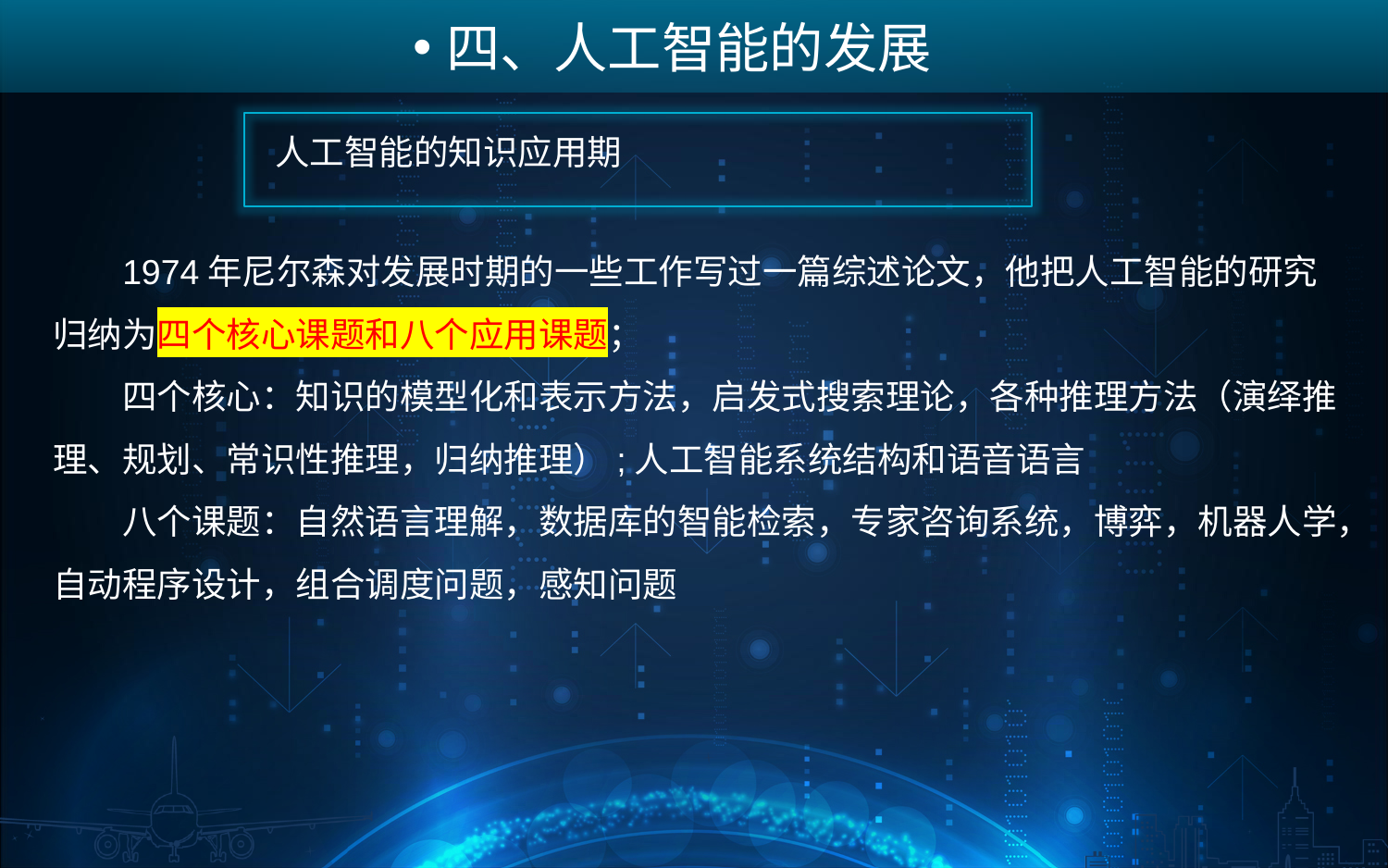

四、人工智能的发展

3.

人工智能的知识应用期

1974年尼尔森对发展时期的一些工作写过一篇综述论文，他把人工智能的研究归纳为四个核心课题和八个应用课题；
四个核心：知识的模型化和表示方法，启发式搜索理论，各种推理方法（演绎推理、规划、常识性推理，归纳推理）;人工智能系统结构和语音语言
八个课题：自然语言理解，数据库的智能检索，专家咨询系统，博弈，机器人学，自动程序设计，组合调度问题，感知问题